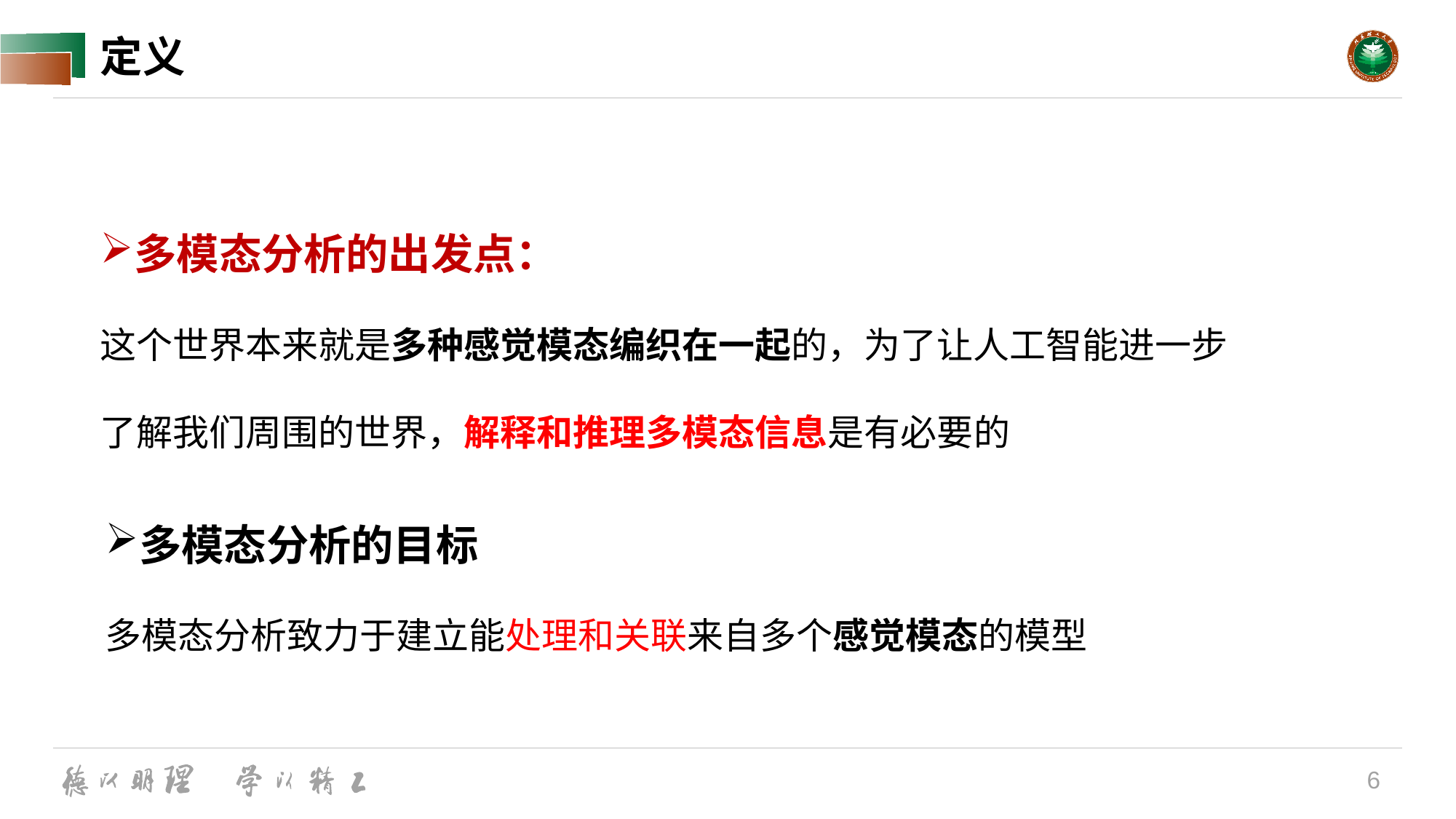

# 定义
多模态分析的出发点：
这个世界本来就是多种感觉模态编织在一起的，为了让人工智能进一步了解我们周围的世界，解释和推理多模态信息是有必要的
多模态分析的目标
多模态分析致力于建立能处理和关联来自多个感觉模态的模型